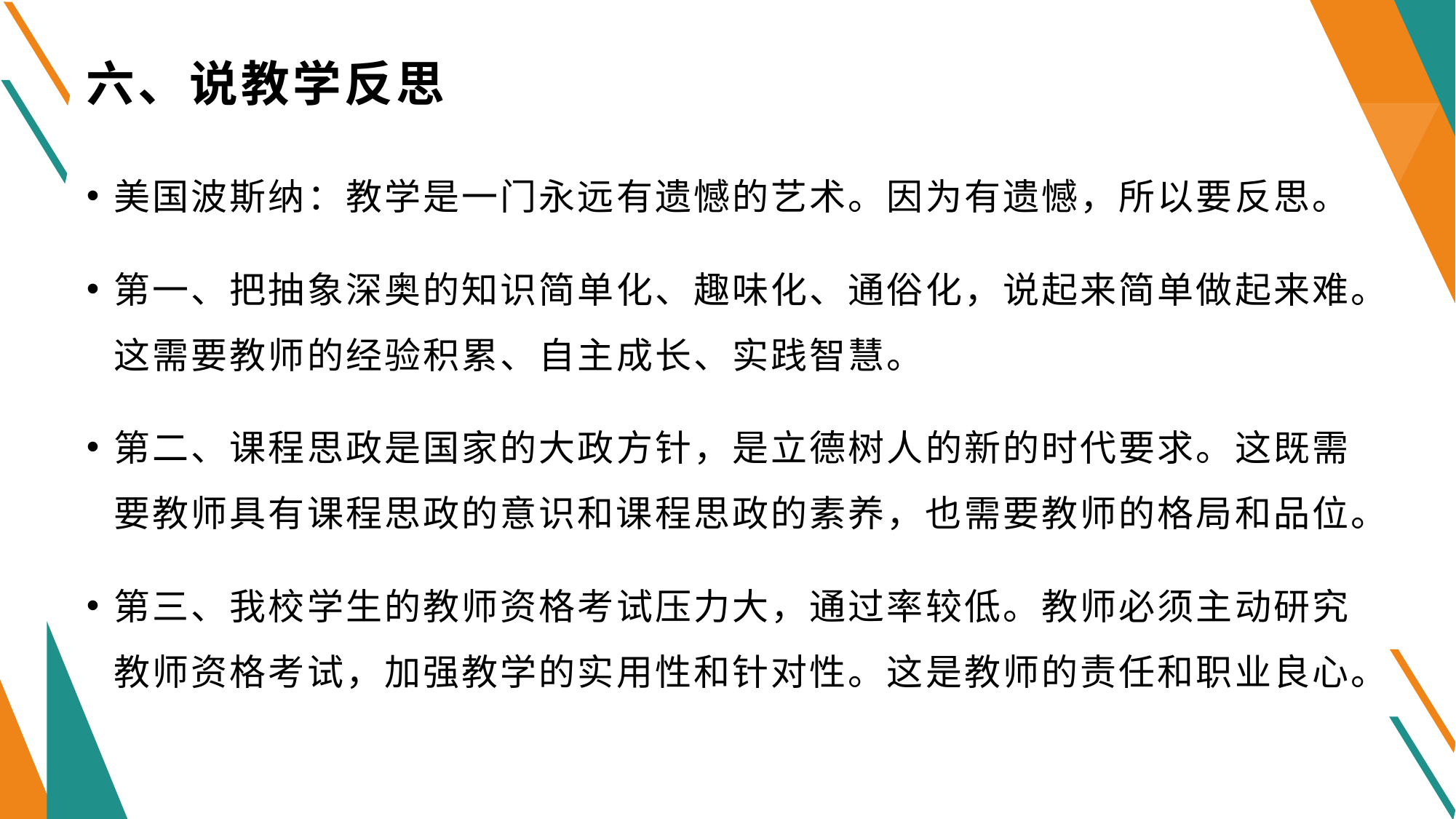

# 六、说教学反思
美国波斯纳：教学是一门永远有遗憾的艺术。因为有遗憾，所以要反思。
第一、把抽象深奥的知识简单化、趣味化、通俗化，说起来简单做起来难。这需要教师的经验积累、自主成长、实践智慧。
第二、课程思政是国家的大政方针，是立德树人的新的时代要求。这既需要教师具有课程思政的意识和课程思政的素养，也需要教师的格局和品位。
第三、我校学生的教师资格考试压力大，通过率较低。教师必须主动研究教师资格考试，加强教学的实用性和针对性。这是教师的责任和职业良心。